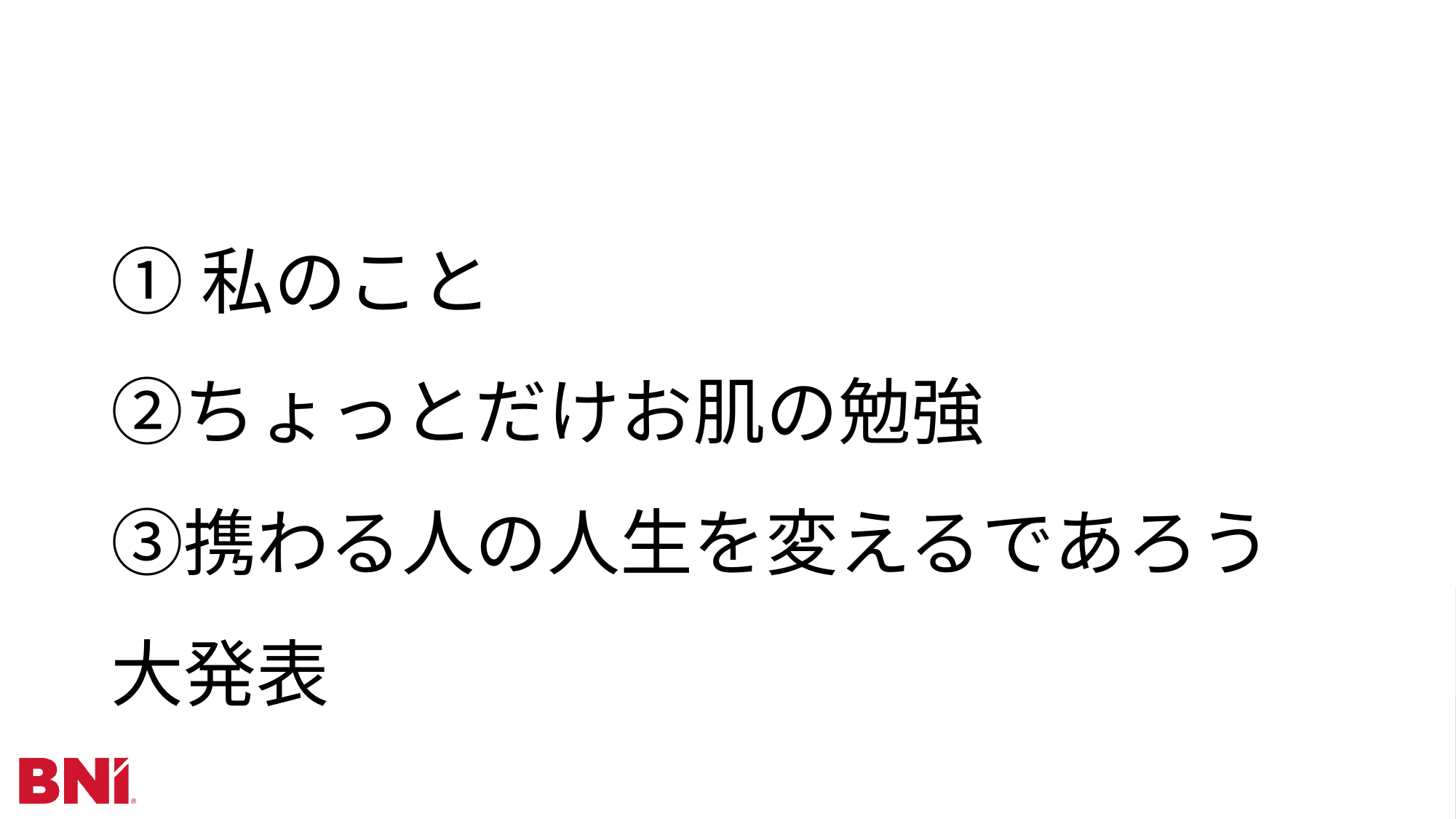

①私のこと
②ちょっとだけお肌の勉強
③携わる人の人生を変えるであろう大発表